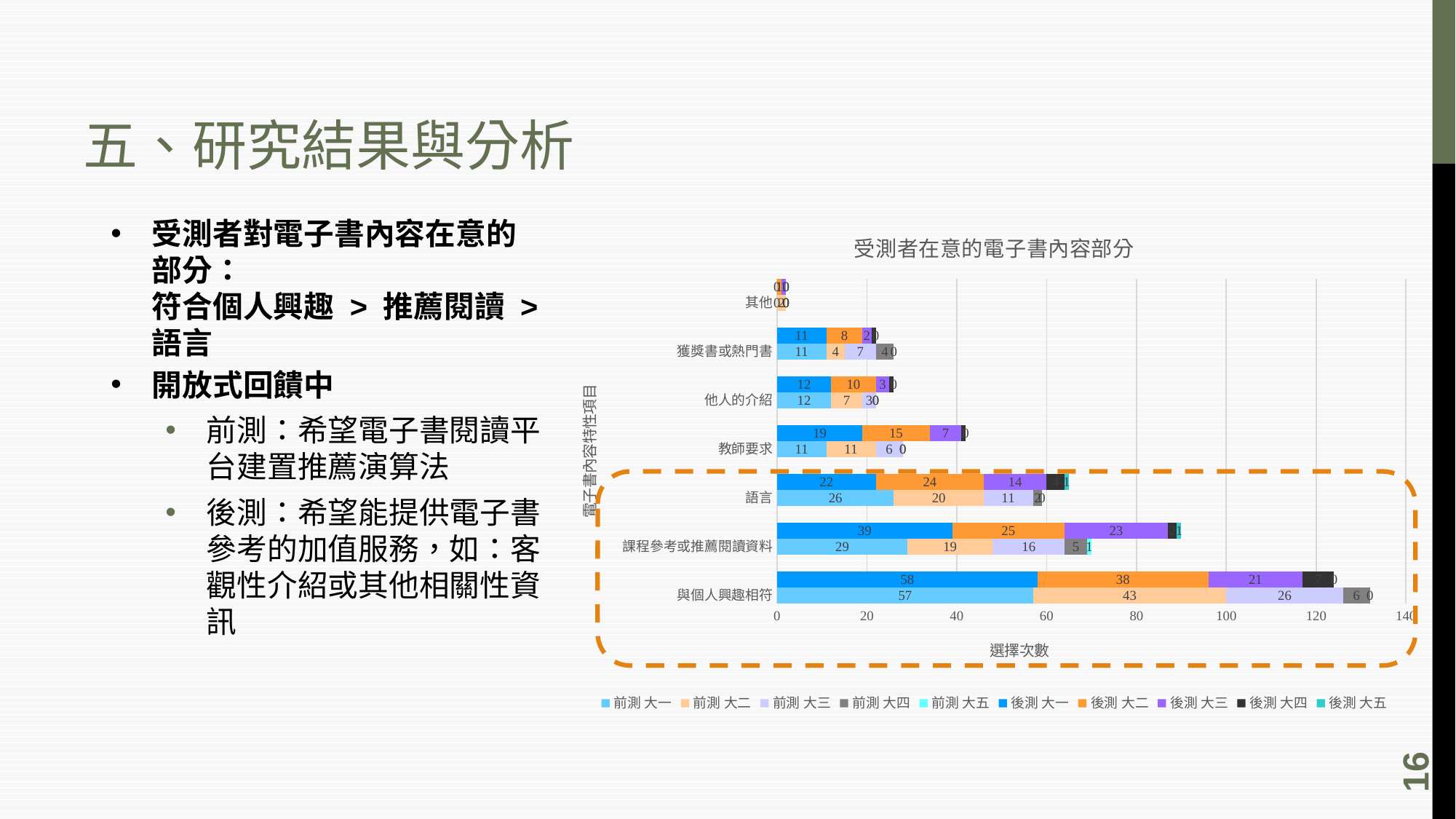

# 五、研究結果與分析
受測者對電子書內容在意的部分：
符合個人興趣 > 推薦閱讀 > 語言
開放式回饋中
前測：希望電子書閱讀平台建置推薦演算法
後測：希望能提供電子書參考的加值服務，如：客觀性介紹或其他相關性資訊

### Chart: 受測者在意的電子書內容部分

| Category | 前測 大一 | 前測 大二 | 前測 大三 | 前測 大四 | 前測 大五 | 後測 大一 | 後測 大二 | 後測 大三 | 後測 大四 | 後測 大五 |
|---|---|---|---|---|---|---|---|---|---|---|
| 與個人興趣相符 | 57.0 | 43.0 | 26.0 | 6.0 | 0.0 | None | None | None | None | None |
|  | None | None | None | None | None | 58.0 | 38.0 | 21.0 | 7.0 | 0.0 |
|  | None | None | None | None | None | None | None | None | None | None |
| 課程參考或推薦閱讀資料 | 29.0 | 19.0 | 16.0 | 5.0 | 1.0 | None | None | None | None | None |
|  | None | None | None | None | None | 39.0 | 25.0 | 23.0 | 2.0 | 1.0 |
|  | None | None | None | None | None | None | None | None | None | None |
| 語言 | 26.0 | 20.0 | 11.0 | 2.0 | 0.0 | None | None | None | None | None |
|  | None | None | None | None | None | 22.0 | 24.0 | 14.0 | 4.0 | 1.0 |
|  | None | None | None | None | None | None | None | None | None | None |
| 教師要求 | 11.0 | 11.0 | 6.0 | 0.0 | 0.0 | None | None | None | None | None |
|  | None | None | None | None | None | 19.0 | 15.0 | 7.0 | 1.0 | 0.0 |
|  | None | None | None | None | None | None | None | None | None | None |
| 他人的介紹 | 12.0 | 7.0 | 3.0 | 0.0 | 0.0 | None | None | None | None | None |
|  | None | None | None | None | None | 12.0 | 10.0 | 3.0 | 1.0 | 0.0 |
|  | None | None | None | None | None | None | None | None | None | None |
| 獲獎書或熱門書 | 11.0 | 4.0 | 7.0 | 4.0 | 0.0 | None | None | None | None | None |
|  | None | None | None | None | None | 11.0 | 8.0 | 2.0 | 1.0 | 0.0 |
|  | None | None | None | None | None | None | None | None | None | None |
| 其他 | 0.0 | 2.0 | 0.0 | 0.0 | 0.0 | None | None | None | None | None |
16